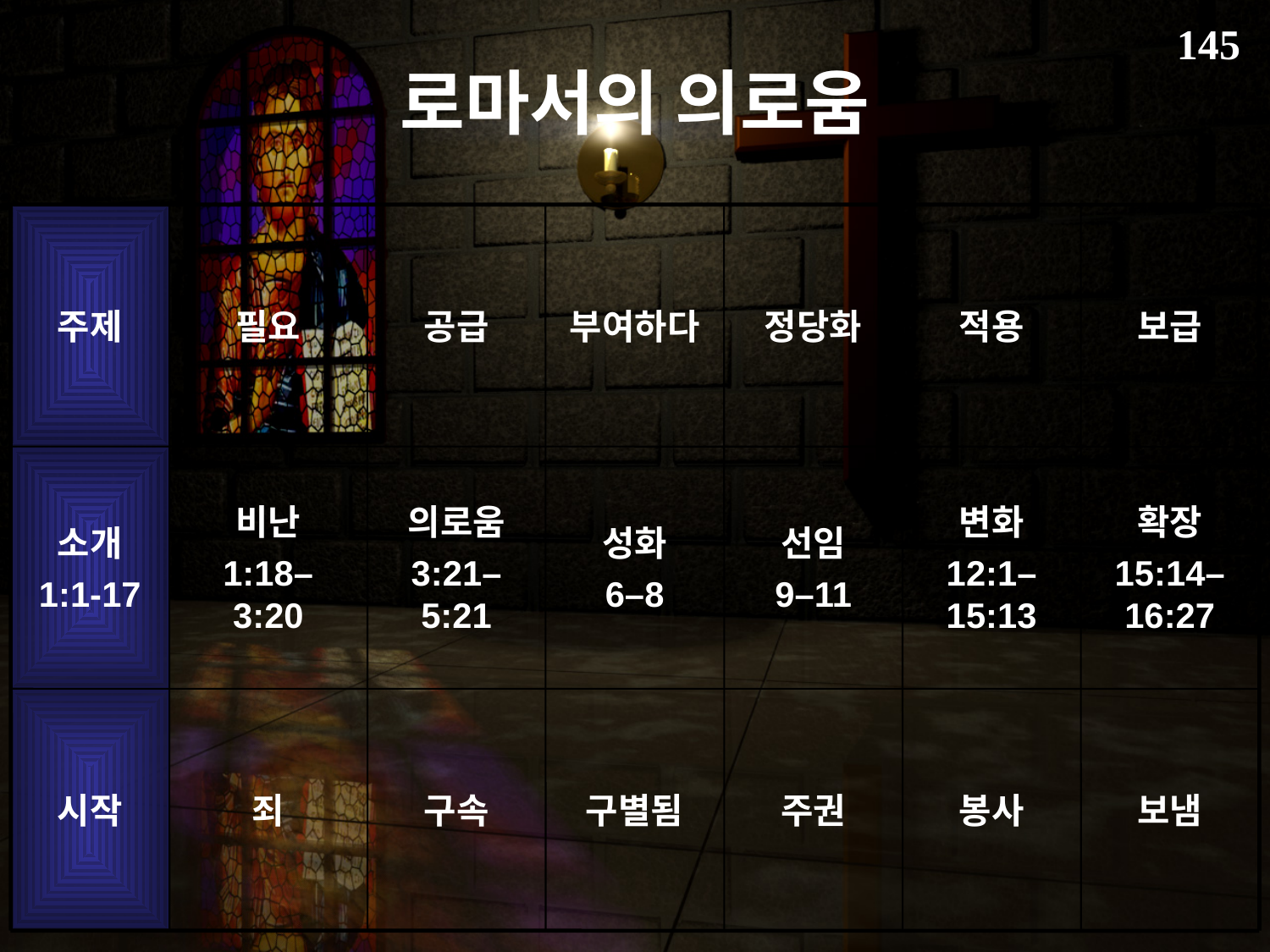

145
# 로마서의 의로움
주제

필요

공급

부여하다

정당화

적용

보급

소개
1:1-17

비난
1:18–
3:20
의로움
3:21–
5:21
성화
6–8
선임
9–11
변화
12:1–
15:13
확장
15:14–
16:27
시작

죄
구속
구별됨
주권
봉사
보냄